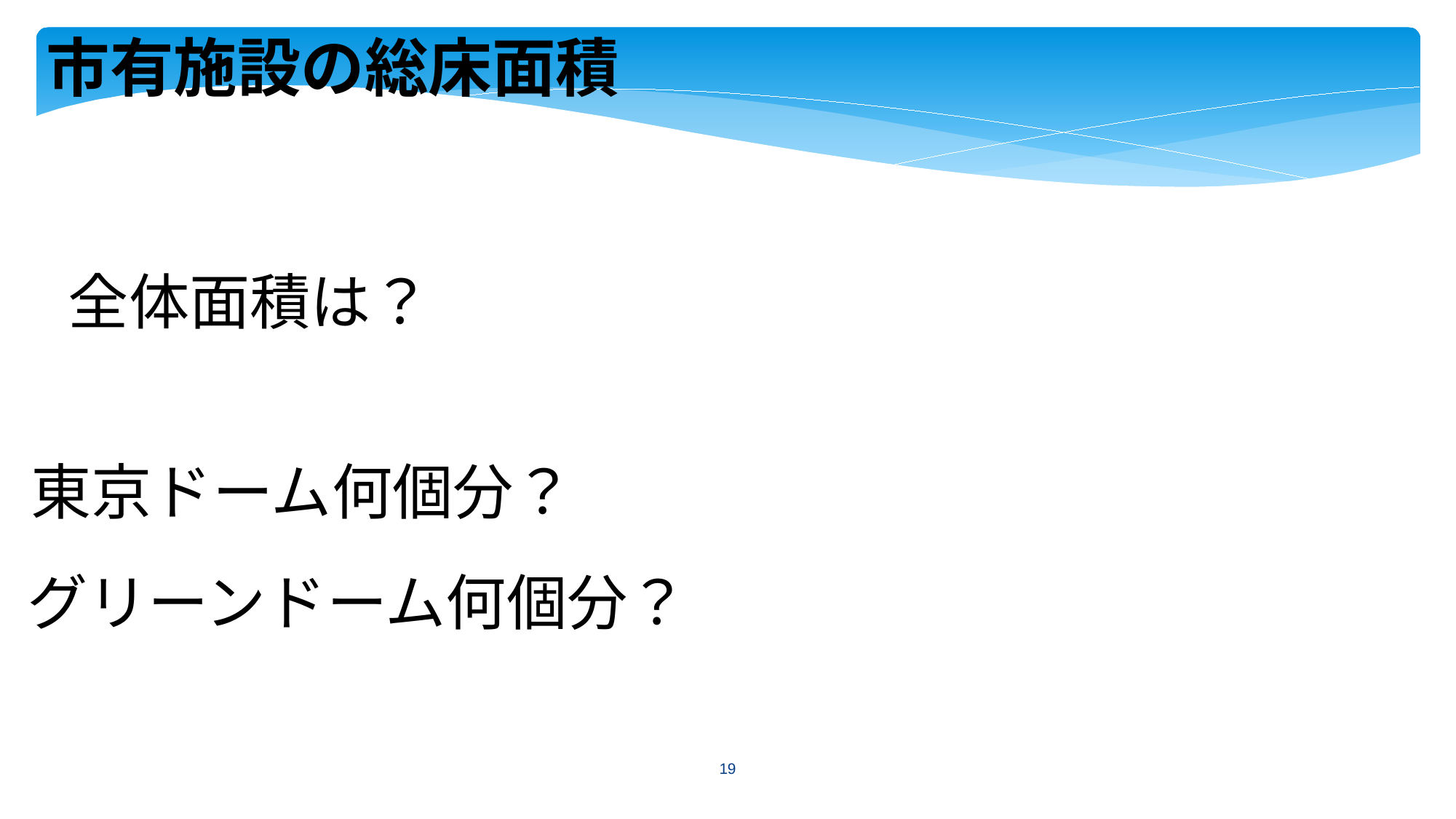

市有施設の総床面積
全体面積は？
東京ドーム何個分？
グリーンドーム何個分？
19